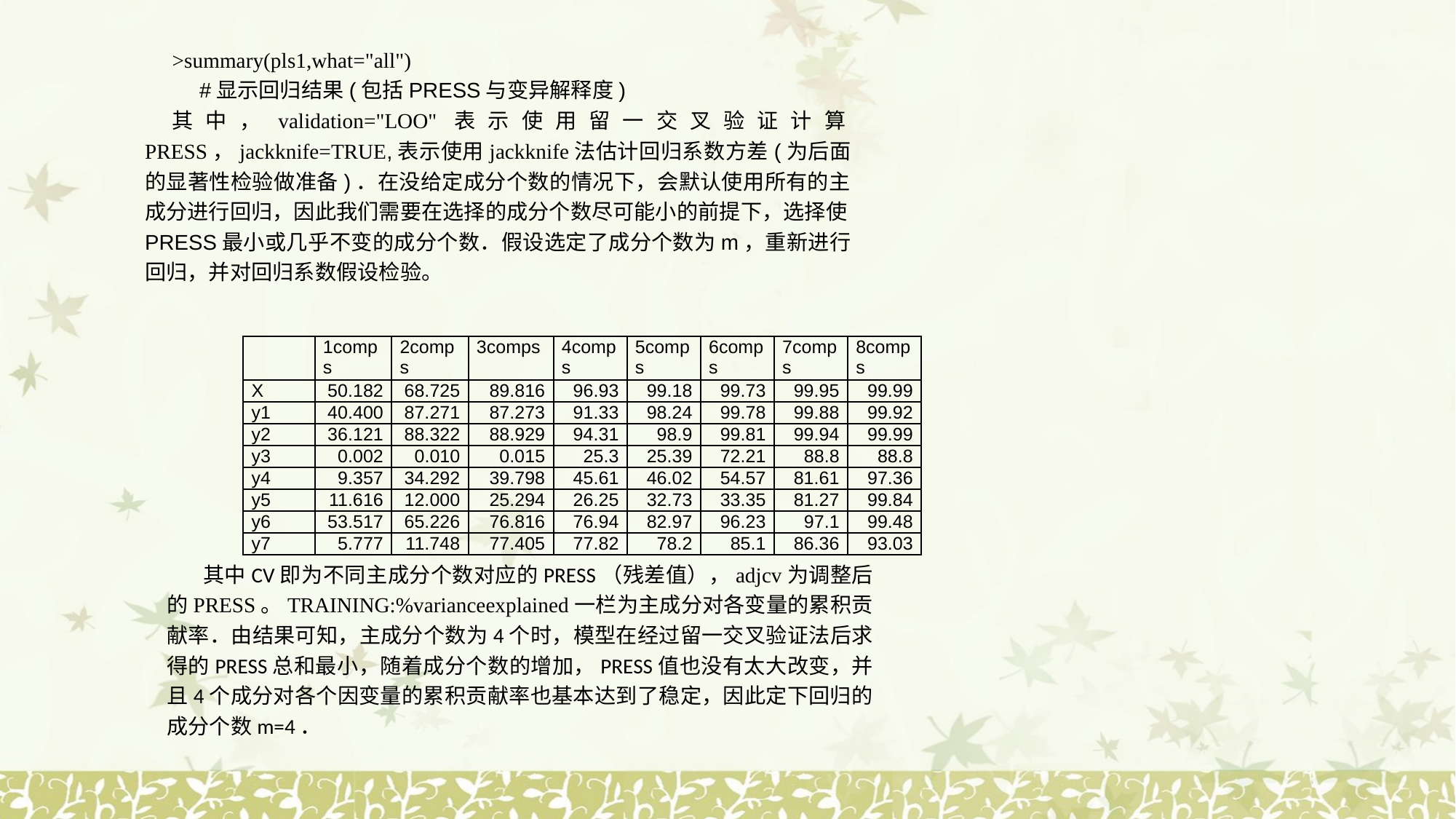

>summary(pls1,what="all")
#显示回归结果(包括PRESS与变异解释度)
其中，validation="LOO"表示使用留一交叉验证计算PRESS，jackknife=TRUE,表示使用jackknife法估计回归系数方差(为后面的显著性检验做准备)．在没给定成分个数的情况下，会默认使用所有的主成分进行回归，因此我们需要在选择的成分个数尽可能小的前提下，选择使PRESS最小或几乎不变的成分个数．假设选定了成分个数为m，重新进行回归，并对回归系数假设检验。

|  | 1comps | 2comps | 3comps | 4comps | 5comps | 6comps | 7comps | 8comps |
| --- | --- | --- | --- | --- | --- | --- | --- | --- |
| X | 50.182 | 68.725 | 89.816 | 96.93 | 99.18 | 99.73 | 99.95 | 99.99 |
| y1 | 40.400 | 87.271 | 87.273 | 91.33 | 98.24 | 99.78 | 99.88 | 99.92 |
| y2 | 36.121 | 88.322 | 88.929 | 94.31 | 98.9 | 99.81 | 99.94 | 99.99 |
| y3 | 0.002 | 0.010 | 0.015 | 25.3 | 25.39 | 72.21 | 88.8 | 88.8 |
| y4 | 9.357 | 34.292 | 39.798 | 45.61 | 46.02 | 54.57 | 81.61 | 97.36 |
| y5 | 11.616 | 12.000 | 25.294 | 26.25 | 32.73 | 33.35 | 81.27 | 99.84 |
| y6 | 53.517 | 65.226 | 76.816 | 76.94 | 82.97 | 96.23 | 97.1 | 99.48 |
| y7 | 5.777 | 11.748 | 77.405 | 77.82 | 78.2 | 85.1 | 86.36 | 93.03 |
其中CV即为不同主成分个数对应的PRESS（残差值），adjcv为调整后的PRESS。TRAINING:%varianceexplained一栏为主成分对各变量的累积贡献率．由结果可知，主成分个数为4个时，模型在经过留一交叉验证法后求得的PRESS总和最小，随着成分个数的增加，PRESS值也没有太大改变，并且4个成分对各个因变量的累积贡献率也基本达到了稳定，因此定下回归的成分个数m=4．